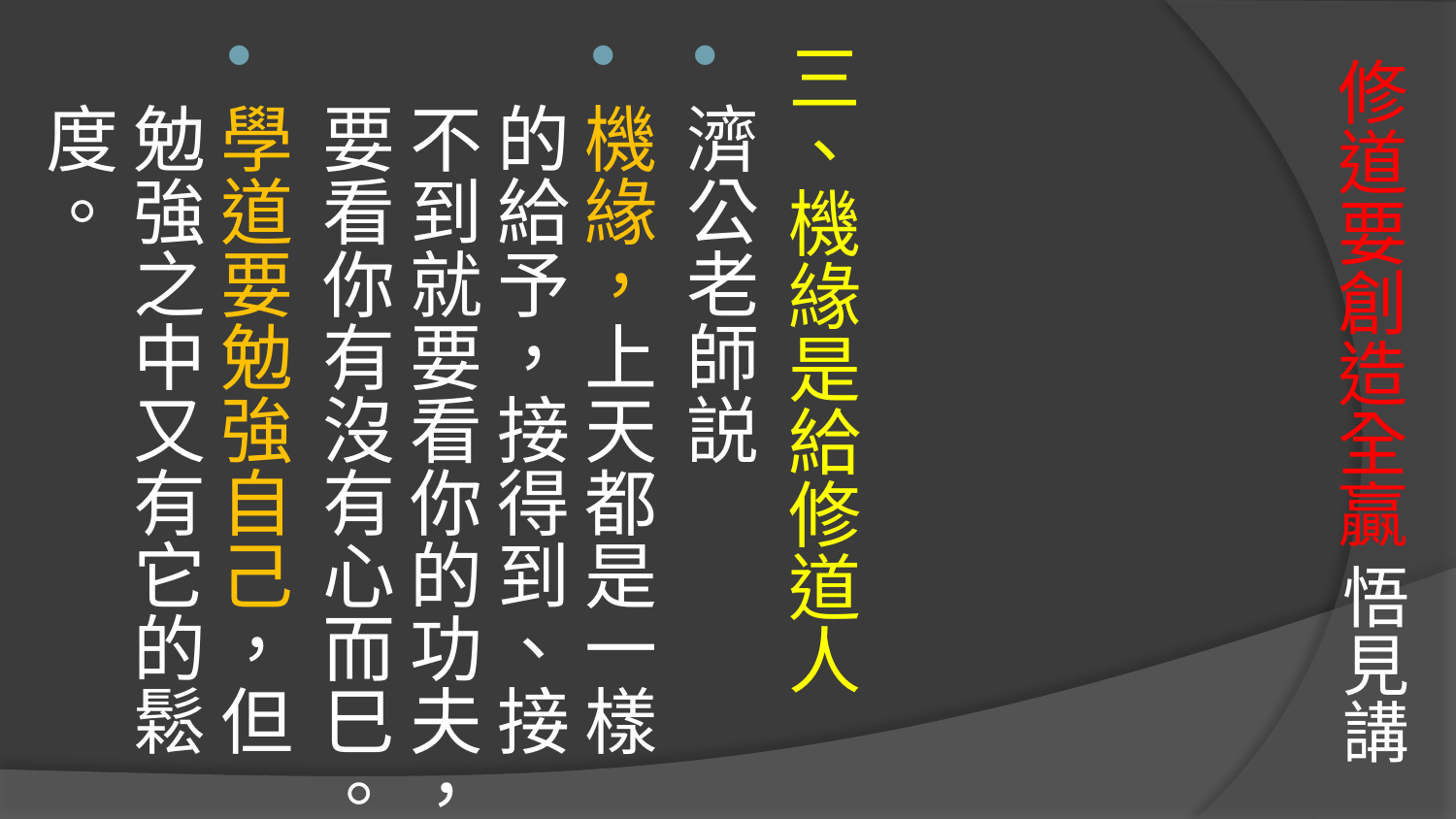

三、機緣是給修道人
濟公老師説
機緣，上天都是一樣的給予，接得到、接不到就要看你的功夫，要看你有沒有心而巳。
學道要勉強自己，但勉強之中又有它的鬆度。
# 修道要創造全贏 悟見講